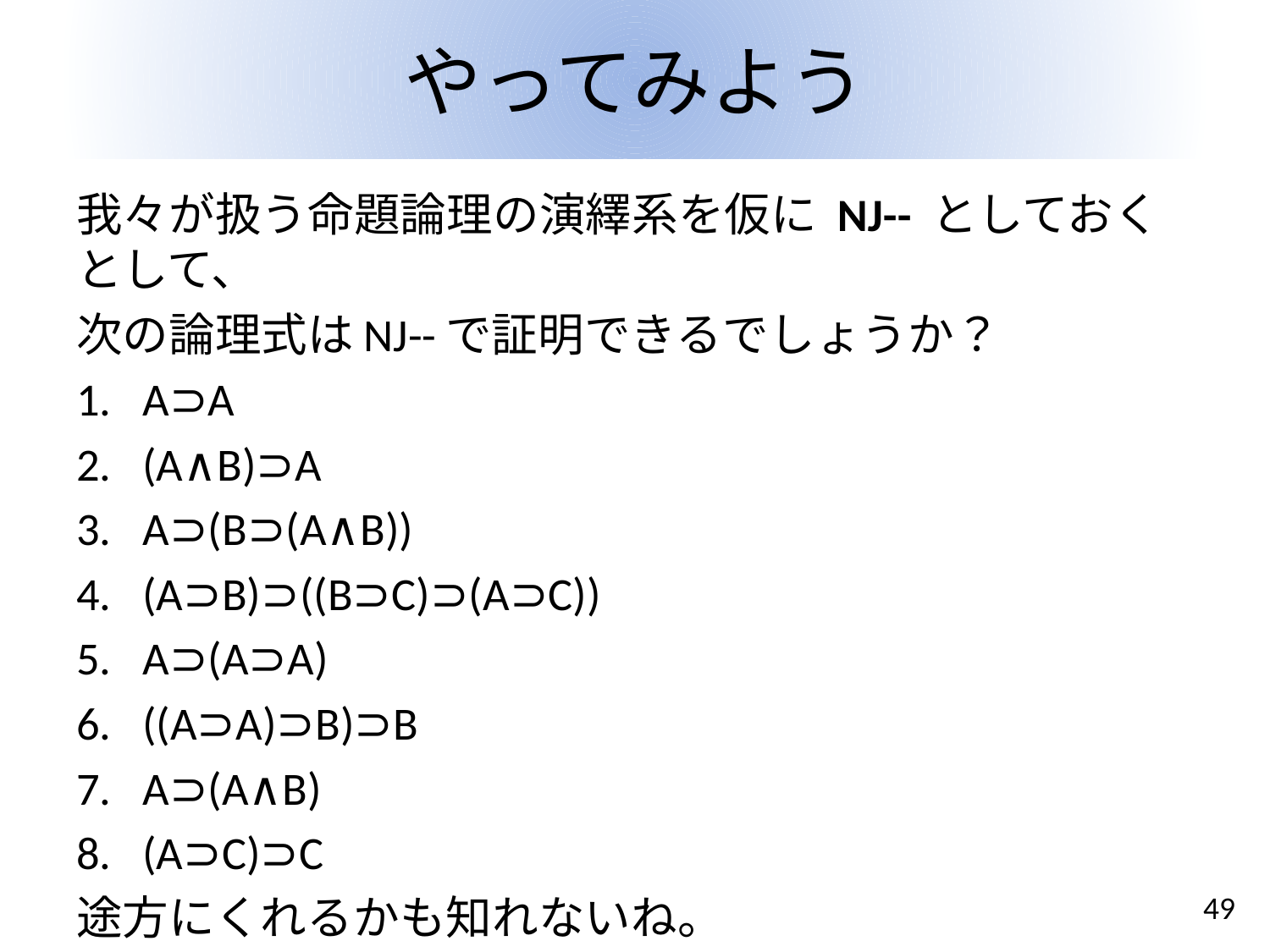

# やってみよう
我々が扱う命題論理の演繹系を仮に NJ-- としておくとして、
次の論理式はNJ--で証明できるでしょうか？
A⊃A
(A∧B)⊃A
A⊃(B⊃(A∧B))
(A⊃B)⊃((B⊃C)⊃(A⊃C))
A⊃(A⊃A)
((A⊃A)⊃B)⊃B
A⊃(A∧B)
(A⊃C)⊃C
途方にくれるかも知れないね。

49